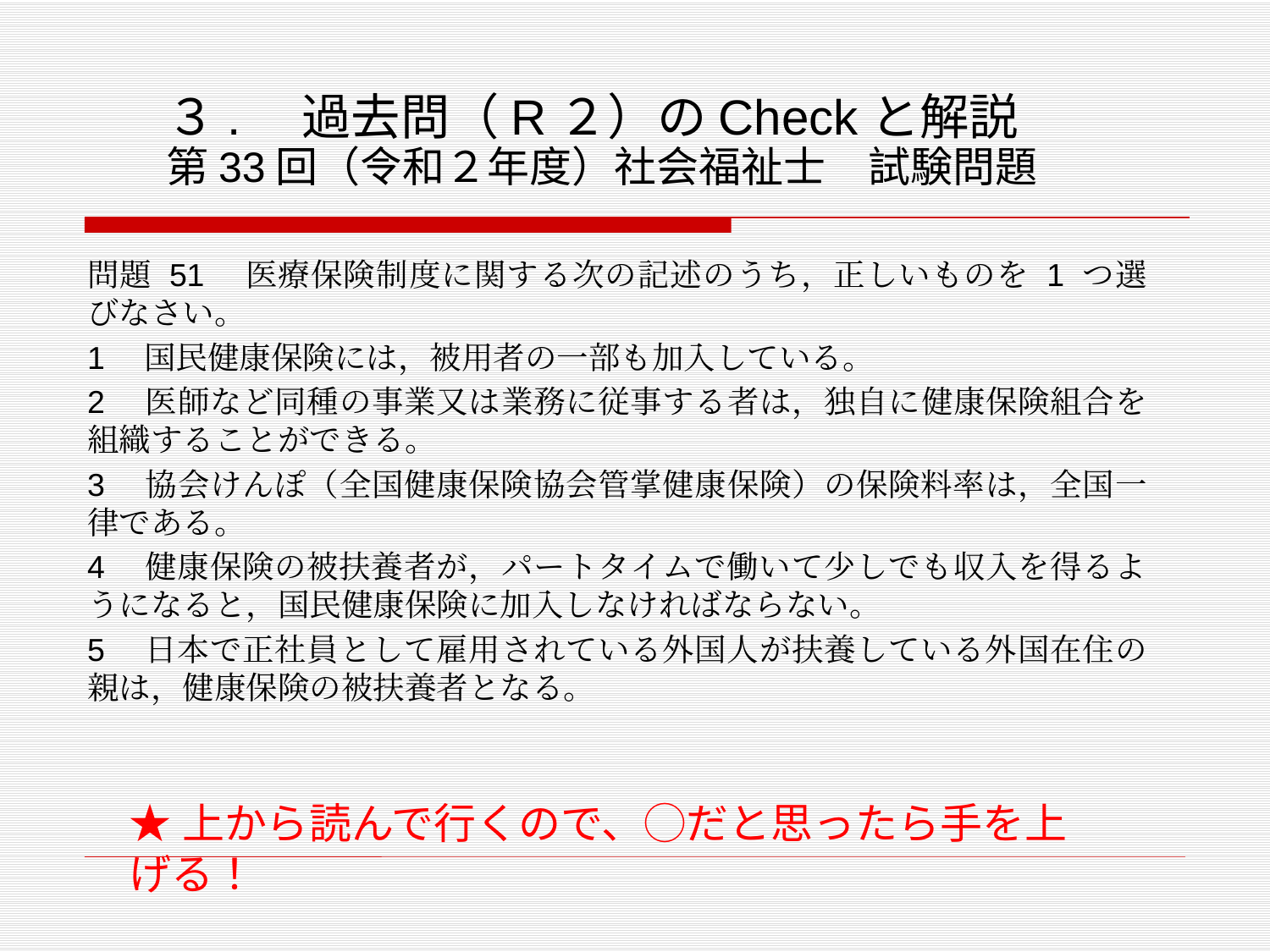

# ３.　過去問（R２）のCheckと解説 第33回（令和２年度）社会福祉士　試験問題
問題 51　医療保険制度に関する次の記述のうち，正しいものを 1 つ選びなさい。
1　国民健康保険には，被用者の一部も加入している。
2　医師など同種の事業又は業務に従事する者は，独自に健康保険組合を組織することができる。
3　協会けんぽ（全国健康保険協会管掌健康保険）の保険料率は，全国一律である。
4　健康保険の被扶養者が，パートタイムで働いて少しでも収入を得るようになると，国民健康保険に加入しなければならない。
5　日本で正社員として雇用されている外国人が扶養している外国在住の親は，健康保険の被扶養者となる。

★上から読んで行くので、◯だと思ったら手を上げる！